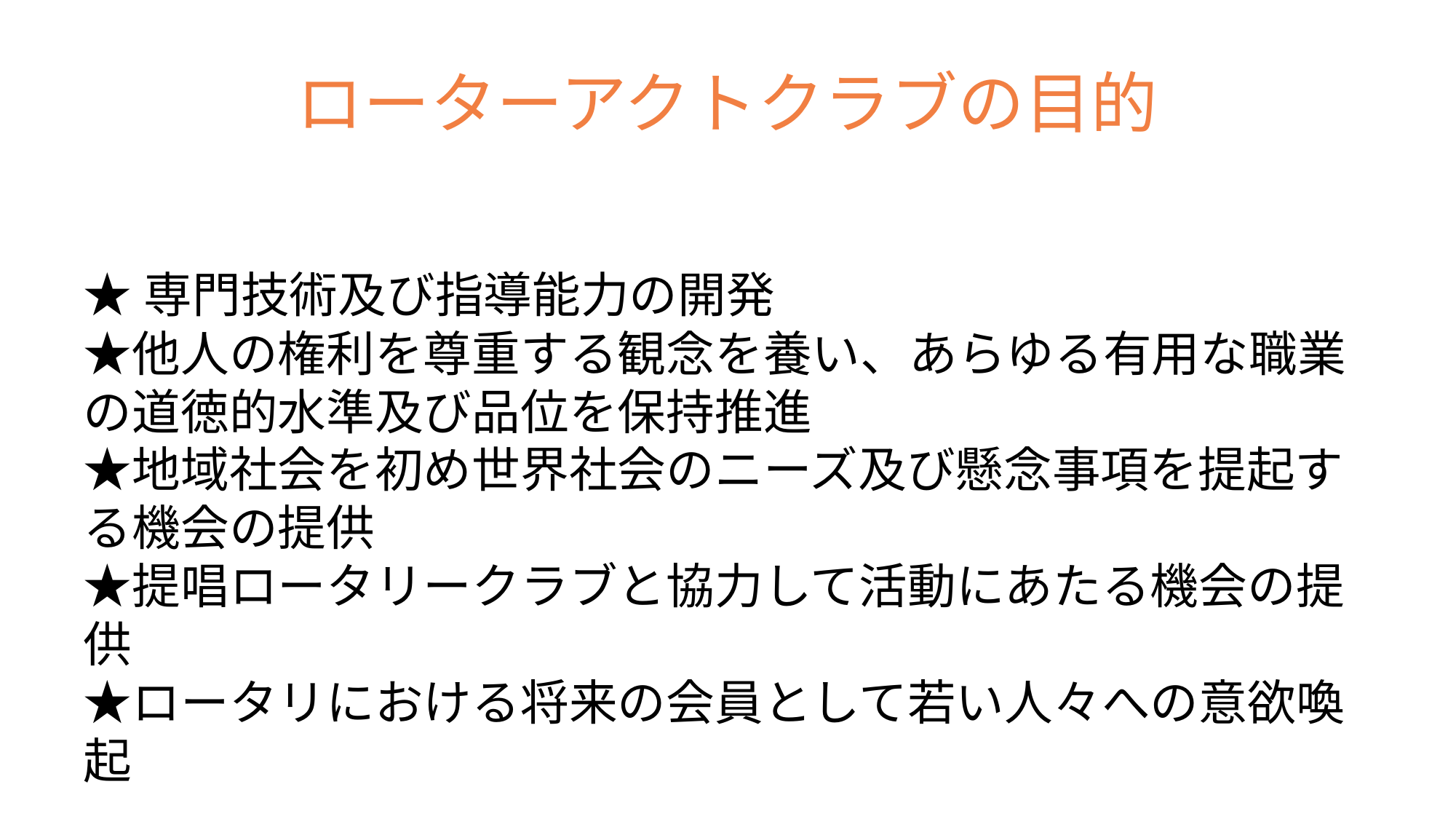

# ローターアクトクラブの目的

★専門技術及び指導能力の開発
★他人の権利を尊重する観念を養い、あらゆる有用な職業の道徳的水準及び品位を保持推進
★地域社会を初め世界社会のニーズ及び懸念事項を提起する機会の提供
★提唱ロータリークラブと協力して活動にあたる機会の提供
★ロータリにおける将来の会員として若い人々への意欲喚起